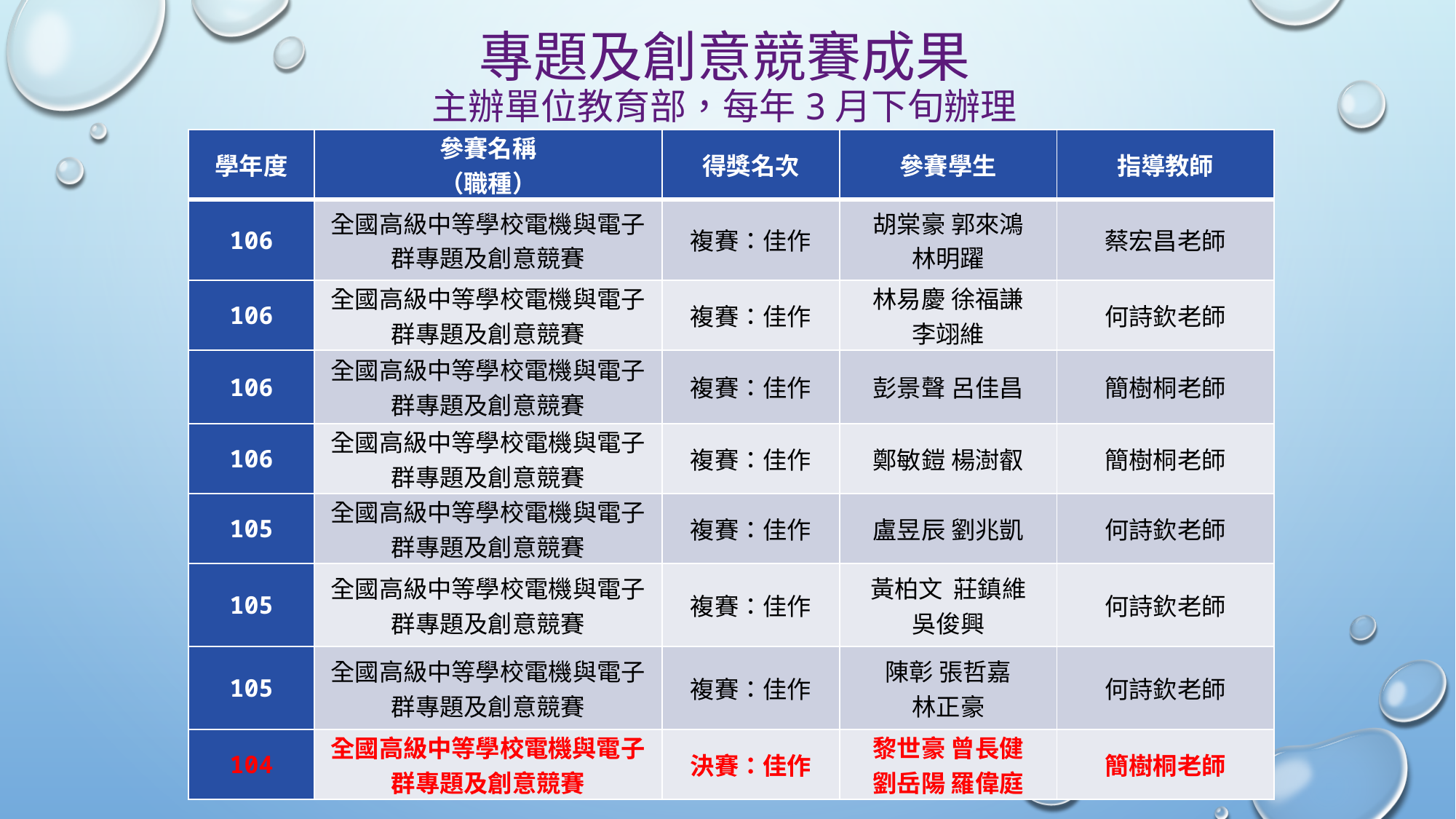

# 專題及創意競賽成果 主辦單位教育部，每年3月下旬辦理
| 學年度 | 參賽名稱 （職種） | 得獎名次 | 參賽學生 | 指導教師 |
| --- | --- | --- | --- | --- |
| 106 | 全國高級中等學校電機與電子群專題及創意競賽 | 複賽：佳作 | 胡棠豪 郭來鴻 林明躍 | 蔡宏昌老師 |
| 106 | 全國高級中等學校電機與電子群專題及創意競賽 | 複賽：佳作 | 林易慶 徐福謙 李翊維 | 何詩欽老師 |
| 106 | 全國高級中等學校電機與電子群專題及創意競賽 | 複賽：佳作 | 彭景聲 呂佳昌 | 簡樹桐老師 |
| 106 | 全國高級中等學校電機與電子群專題及創意競賽 | 複賽：佳作 | 鄭敏鎧 楊澍叡 | 簡樹桐老師 |
| 105 | 全國高級中等學校電機與電子群專題及創意競賽 | 複賽：佳作 | 盧昱辰 劉兆凱 | 何詩欽老師 |
| 105 | 全國高級中等學校電機與電子群專題及創意競賽 | 複賽：佳作 | 黃柏文 莊鎮維 吳俊興 | 何詩欽老師 |
| 105 | 全國高級中等學校電機與電子群專題及創意競賽 | 複賽：佳作 | 陳彰 張哲嘉 林正豪 | 何詩欽老師 |
| 104 | 全國高級中等學校電機與電子群專題及創意競賽 | 決賽：佳作 | 黎世豪 曾長健 劉岳陽 羅偉庭 | 簡樹桐老師 |